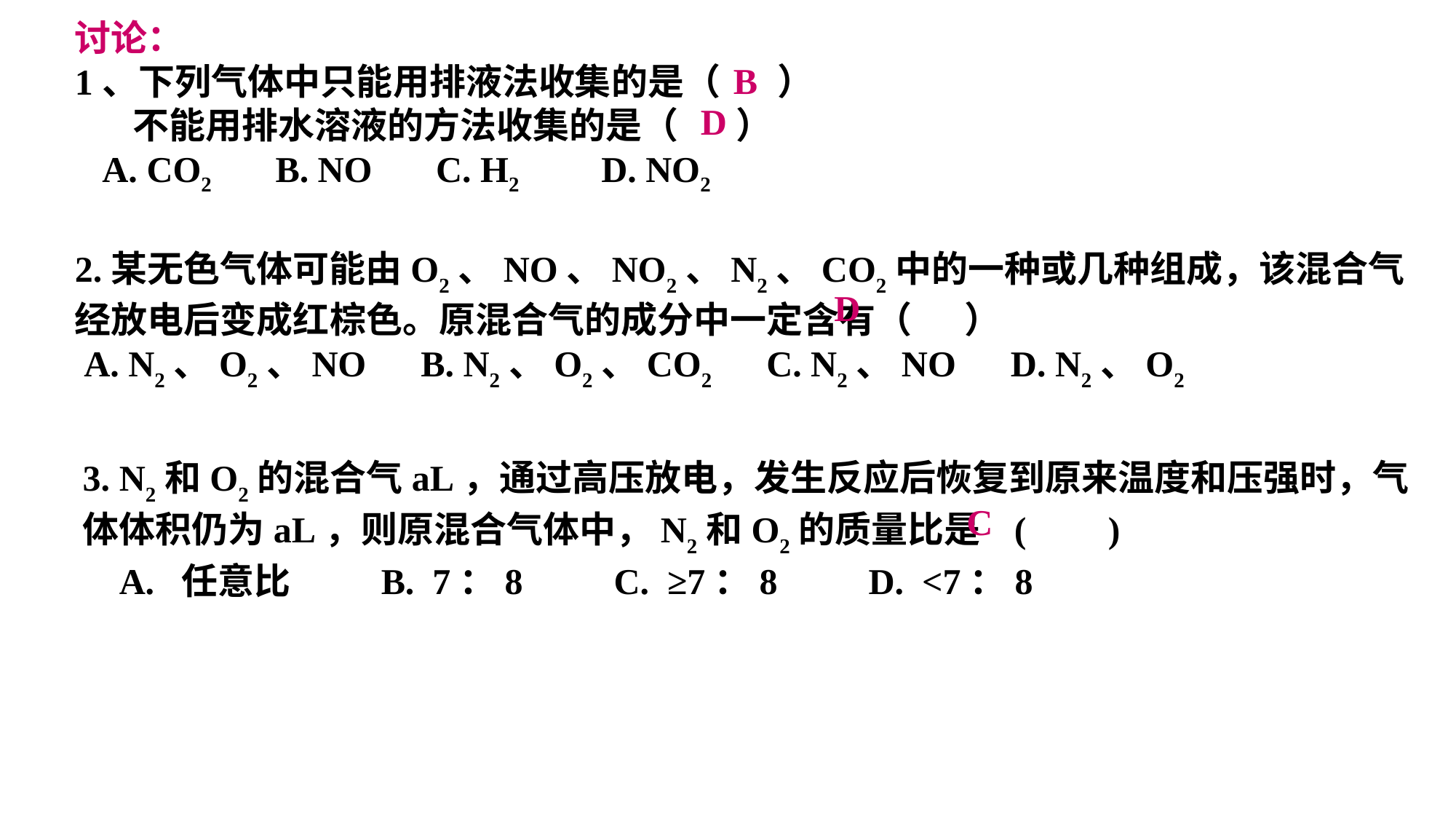

讨论：
1、下列气体中只能用排液法收集的是（       ）
      不能用排水溶液的方法收集的是（       ）
   A. CO2       B. NO       C. H2         D. NO2
B
D
2.某无色气体可能由O2、NO、NO2、N2、CO2中的一种或几种组成，该混合气经放电后变成红棕色。原混合气的成分中一定含有（  　）
 A. N2、O2、NO      B. N2、O2、CO2      C. N2、NO      D. N2、O2
D
3. N2和O2的混合气aL，通过高压放电，发生反应后恢复到原来温度和压强时，气体体积仍为aL，则原混合气体中，N2和O2的质量比是   (         )
    A.  任意比          B.  7：8          C.  ≥7：8          D.  <7：8
C